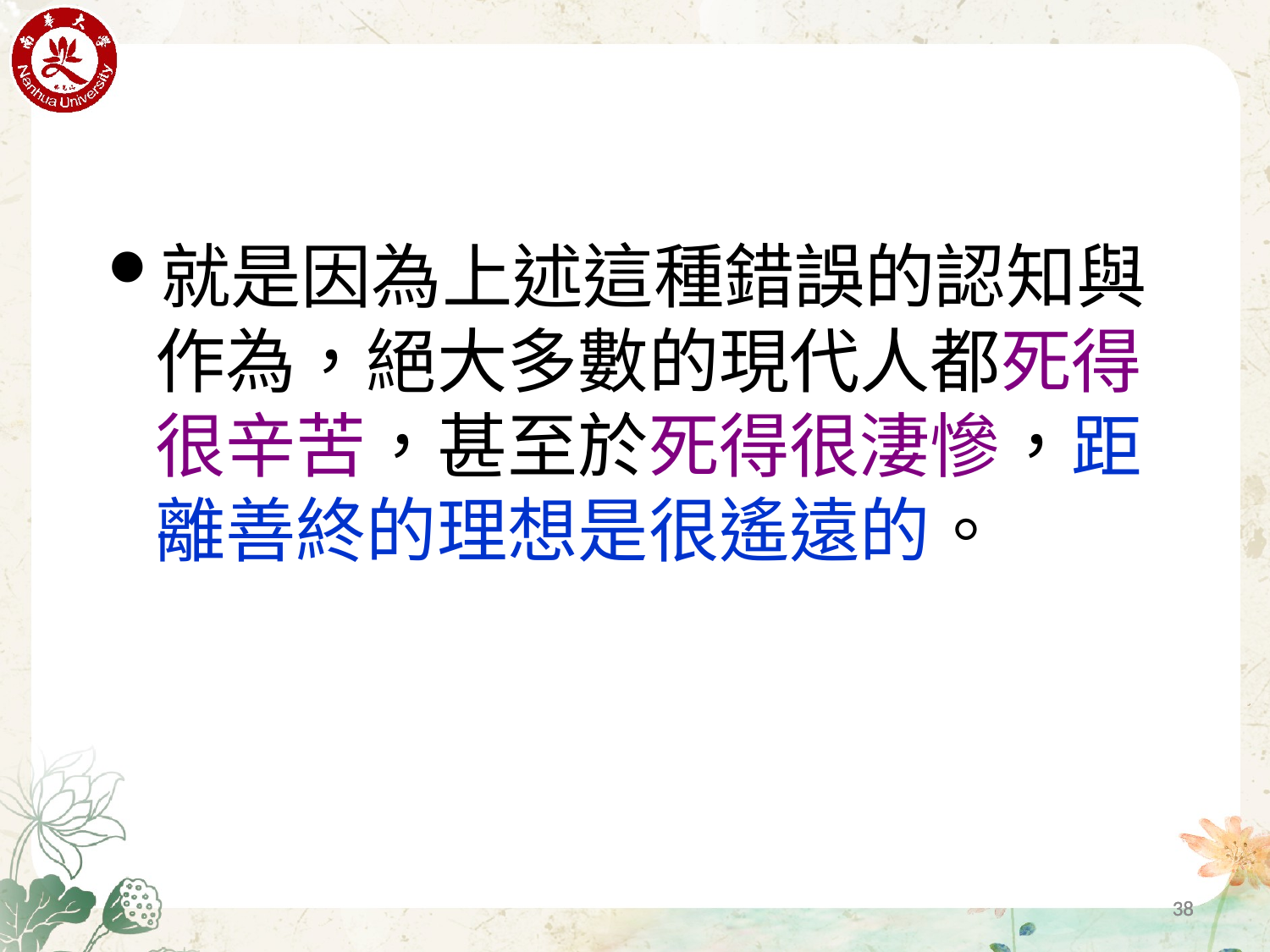

就是因為上述這種錯誤的認知與作為，絕大多數的現代人都死得很辛苦，甚至於死得很淒慘，距離善終的理想是很遙遠的。
38
38
38